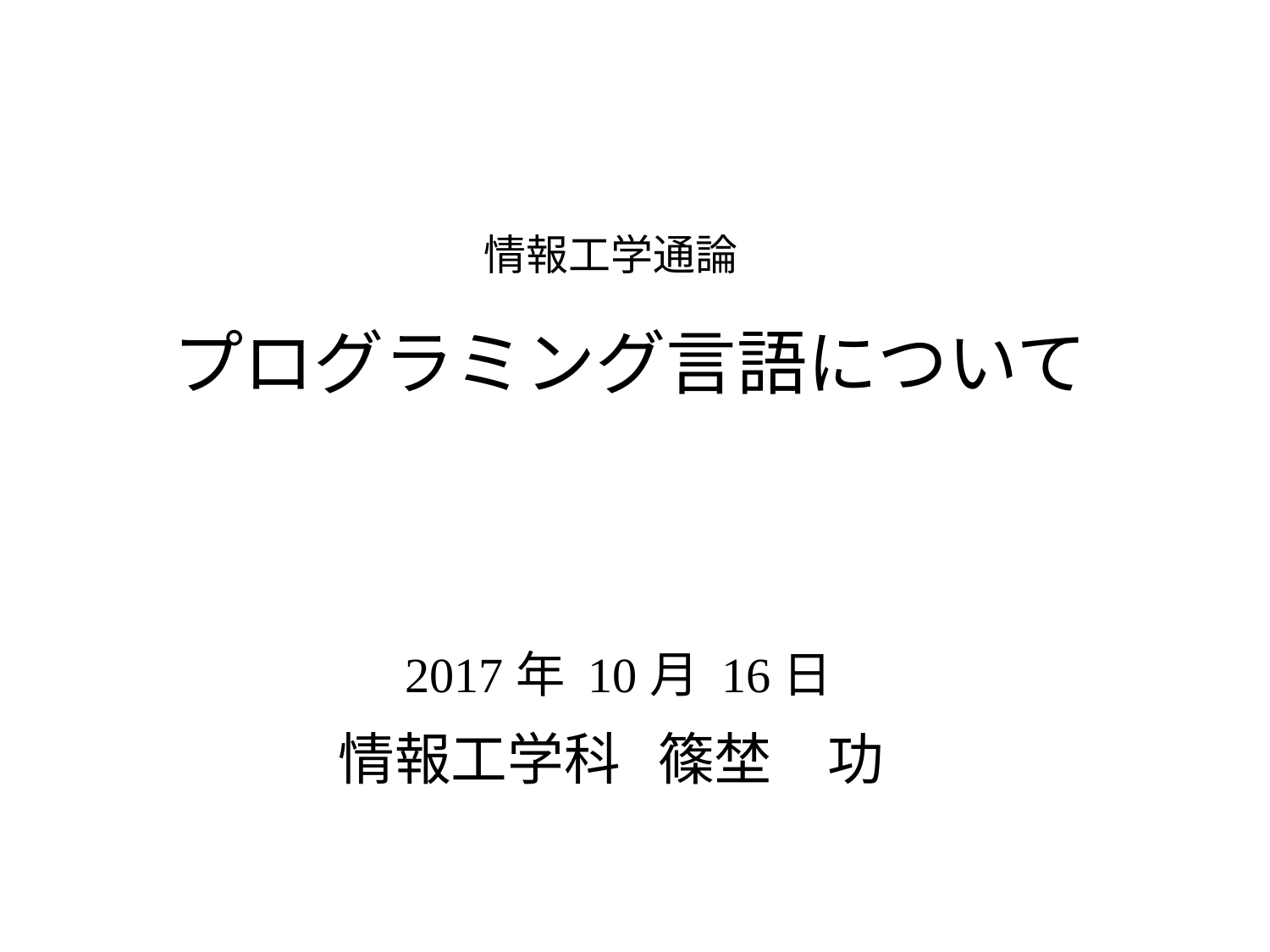

情報工学通論
# プログラミング言語について
2017年 10月 16日
情報工学科   篠埜　功